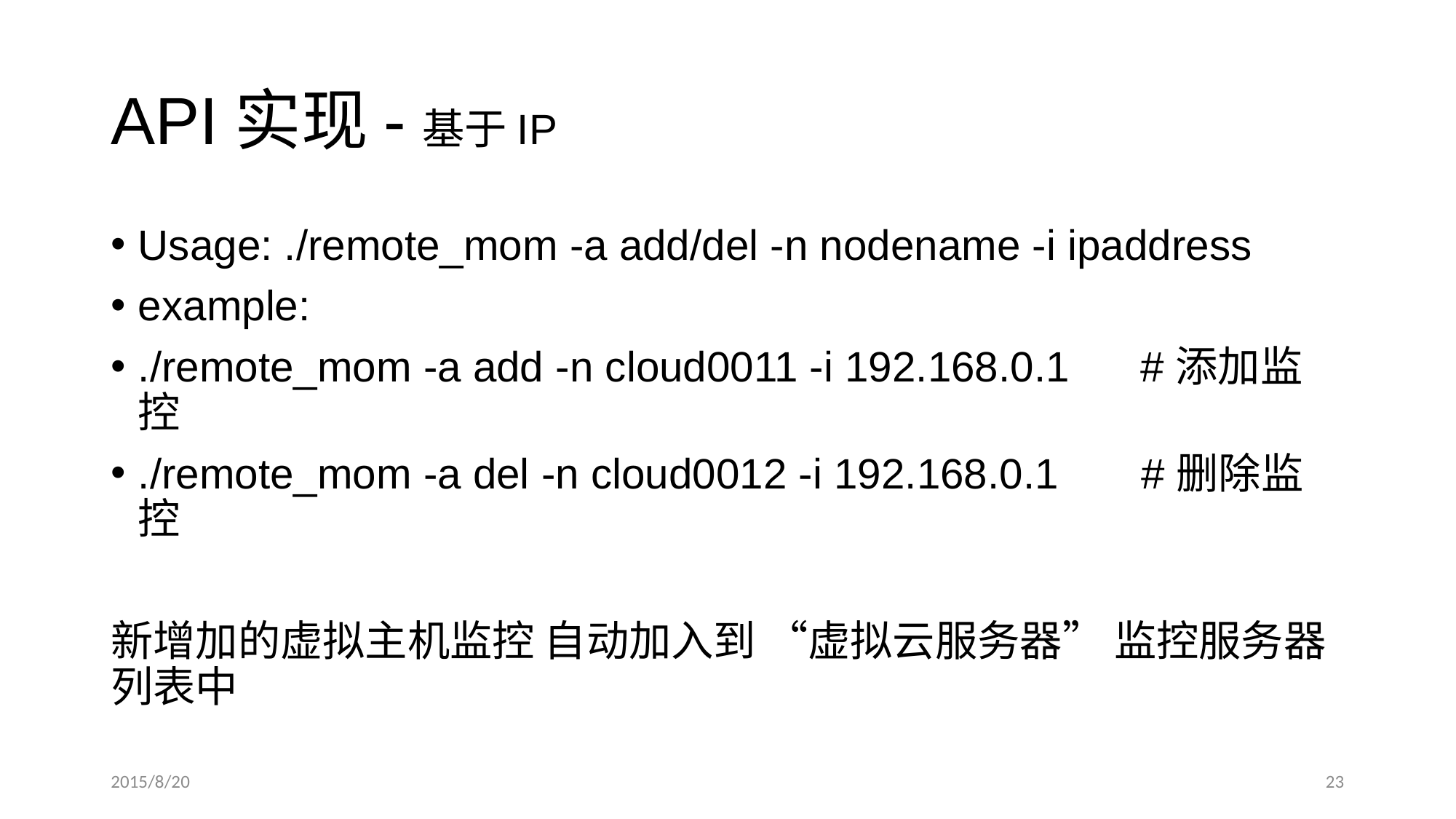

# API实现-基于IP
Usage: ./remote_mom -a add/del -n nodename -i ipaddress
example:
./remote_mom -a add -n cloud0011 -i 192.168.0.1      #添加监控
./remote_mom -a del -n cloud0012 -i 192.168.0.1       #删除监控

新增加的虚拟主机监控 自动加入到 “虚拟云服务器” 监控服务器列表中

2015/8/20
23